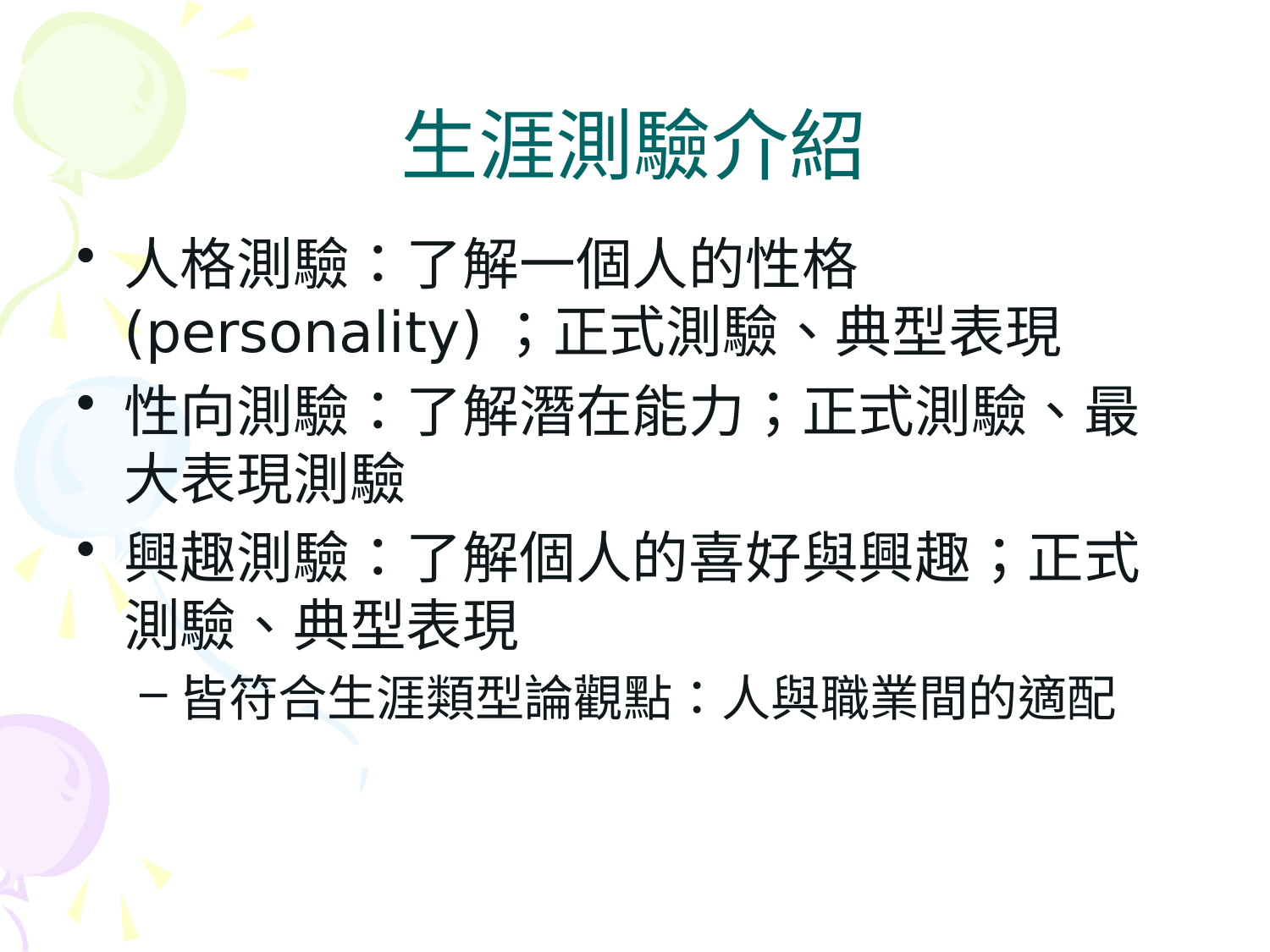

# 生涯測驗介紹
人格測驗：了解一個人的性格(personality)；正式測驗、典型表現
性向測驗：了解潛在能力；正式測驗、最大表現測驗
興趣測驗：了解個人的喜好與興趣；正式測驗、典型表現
皆符合生涯類型論觀點：人與職業間的適配